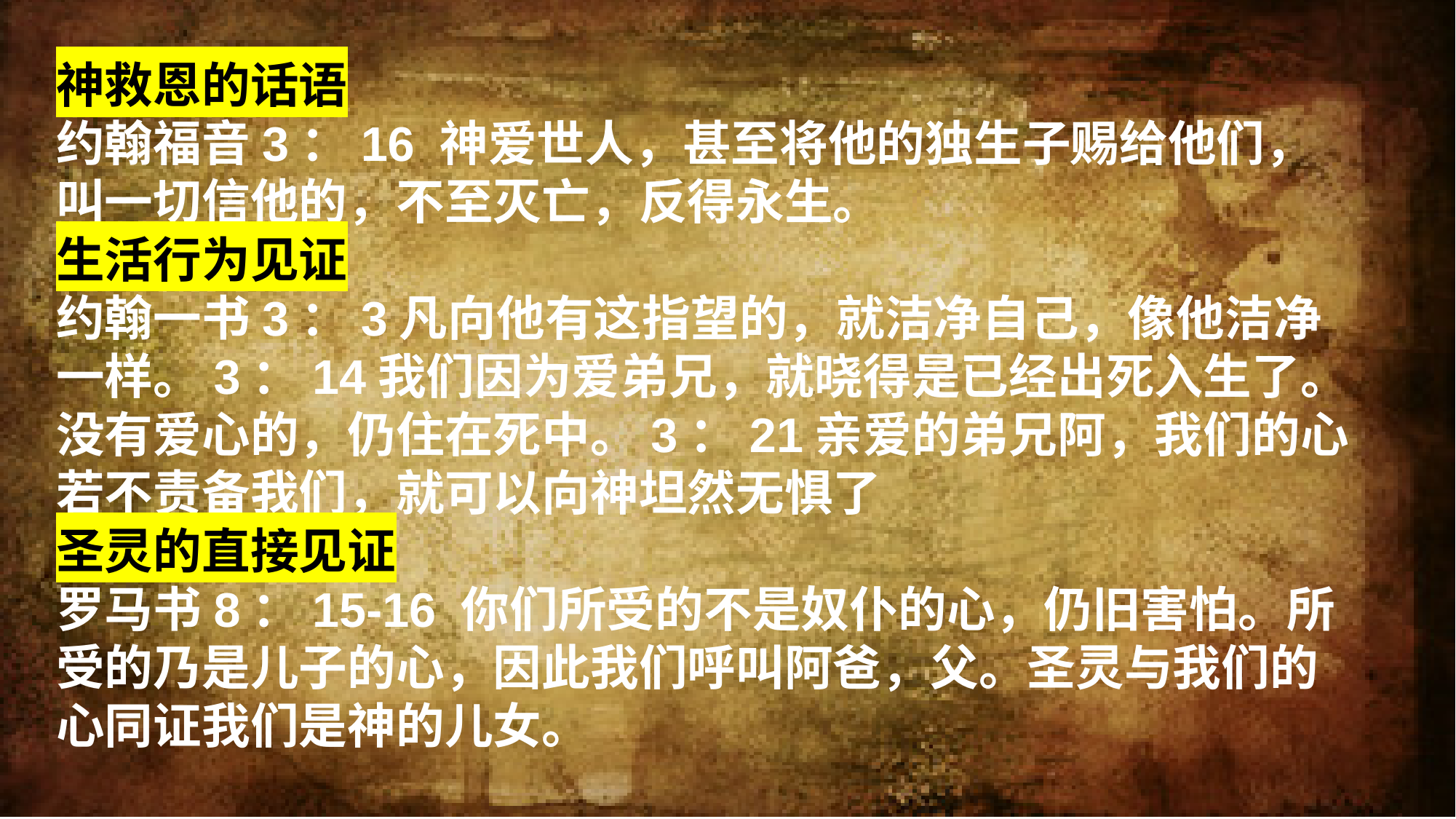

神救恩的话语
约翰福音3：16 神爱世人，甚至将他的独生子赐给他们，叫一切信他的，不至灭亡，反得永生。
生活行为见证
约翰一书3：3凡向他有这指望的，就洁净自己，像他洁净一样。3：14我们因为爱弟兄，就晓得是已经出死入生了。没有爱心的，仍住在死中。3：21亲爱的弟兄阿，我们的心若不责备我们，就可以向神坦然无惧了
圣灵的直接见证
罗马书8：15-16 你们所受的不是奴仆的心，仍旧害怕。所受的乃是儿子的心，因此我们呼叫阿爸，父。圣灵与我们的心同证我们是神的儿女。